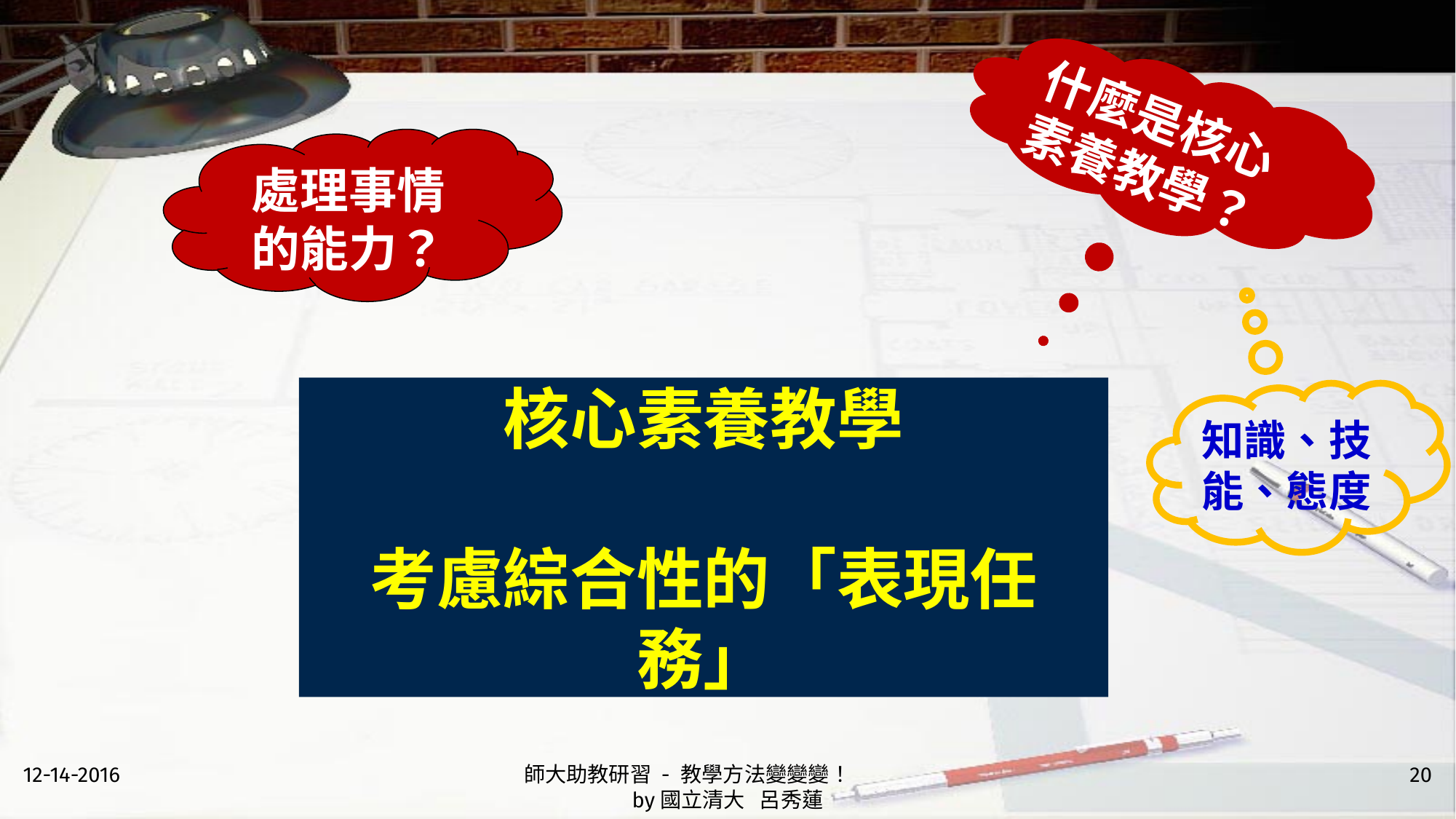

什麼是核心素養教學？
處理事情的能力？
# 核心素養教學 考慮綜合性的「表現任務」
知識、技能、態度
12-14-2016
師大助教研習 - 教學方法變變變！                  by國立清大   呂秀蓮
20